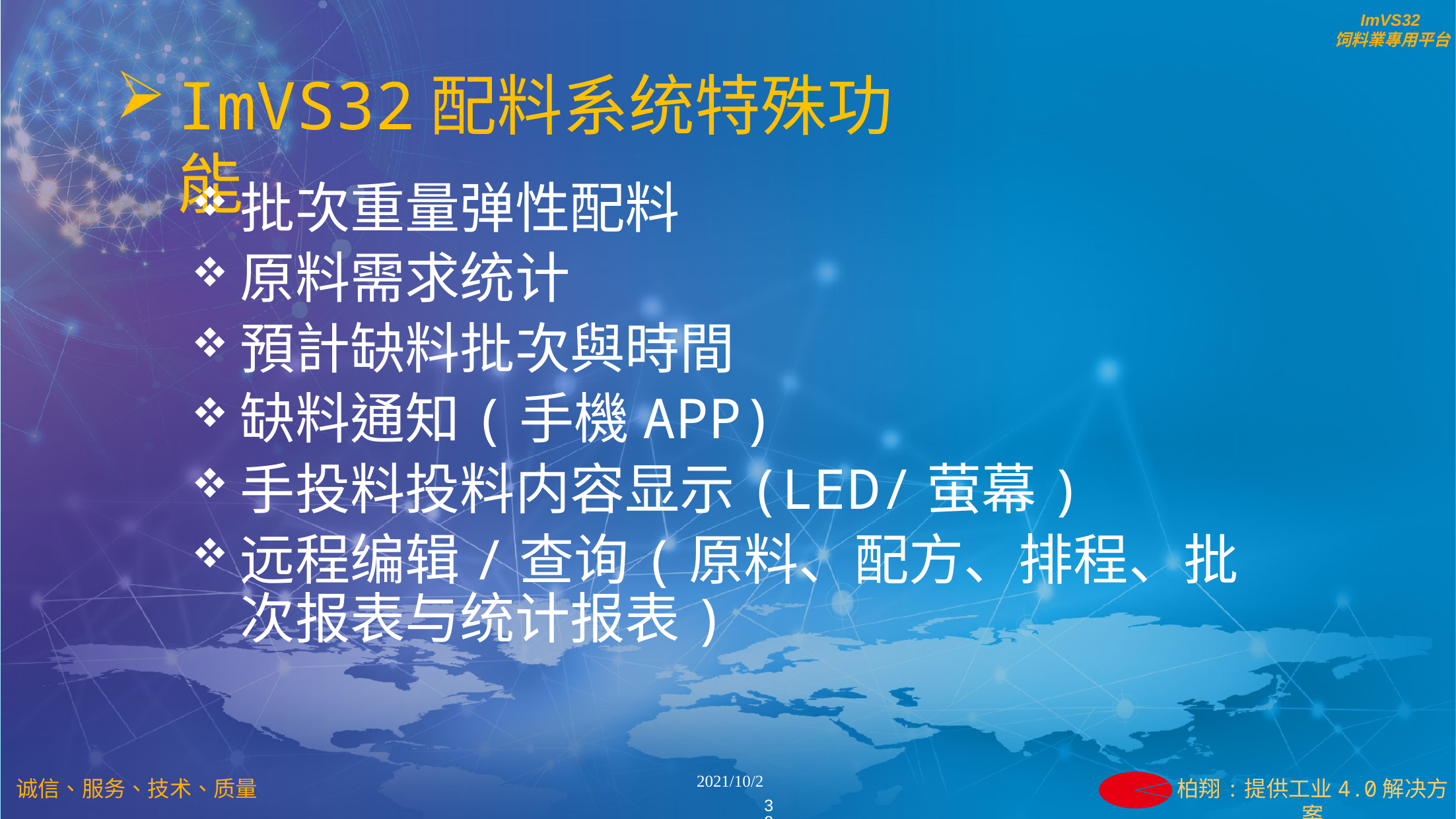

ImVS32配料系统特殊功能
批次重量弹性配料
原料需求统计
預計缺料批次與時間
缺料通知(手機APP)
手投料投料内容显示(LED/萤幕)
远程编辑/查询(原料、配方、排程、批次报表与统计报表)

38